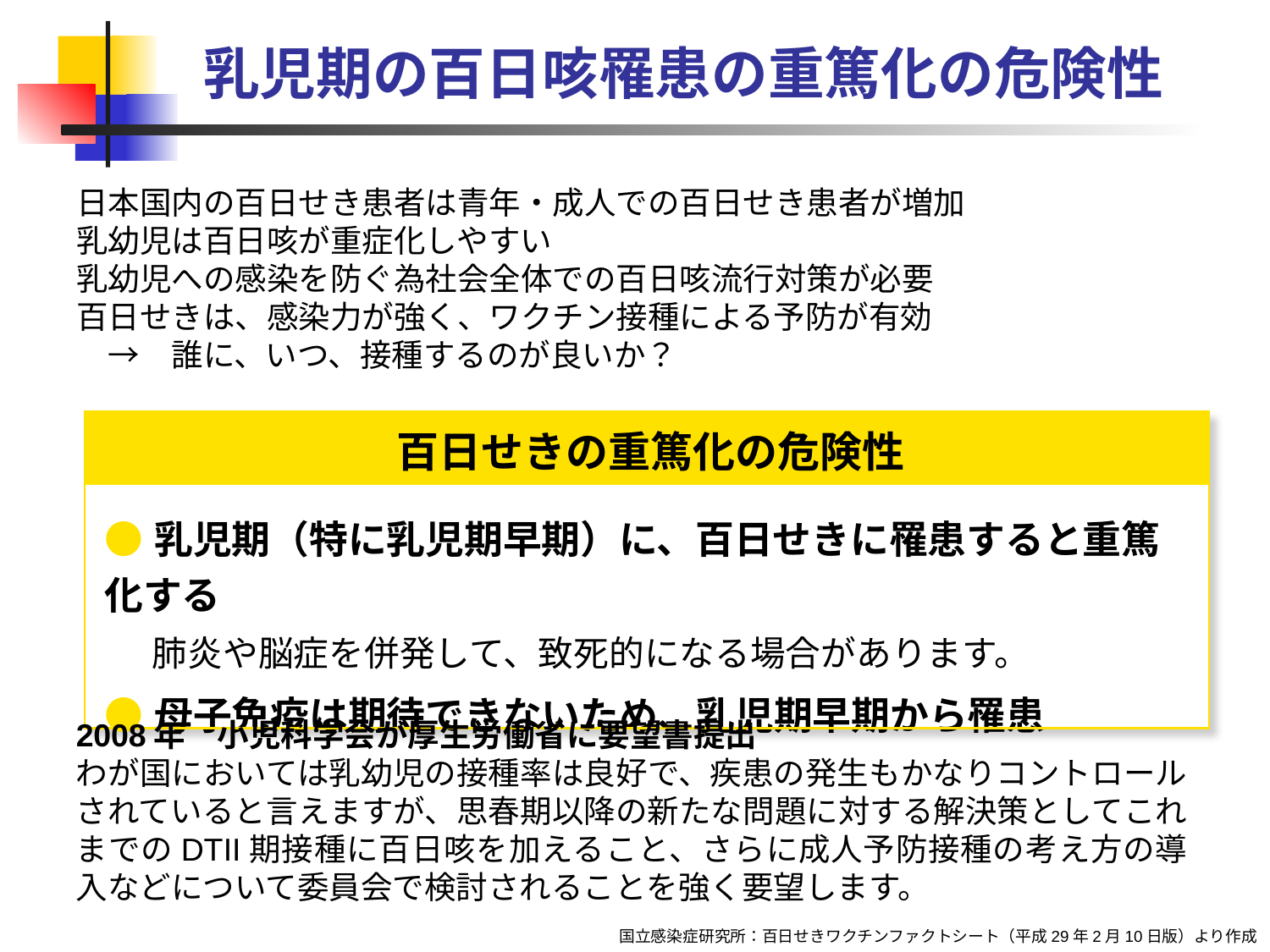

乳児期の百日咳罹患の重篤化の危険性
日本国内の百日せき患者は青年・成人での百日せき患者が増加
乳幼児は百日咳が重症化しやすい
乳幼児への感染を防ぐ為社会全体での百日咳流行対策が必要
百日せきは、感染力が強く、ワクチン接種による予防が有効
　→　誰に、いつ、接種するのが良いか？
| 百日せきの重篤化の危険性 |
| --- |
| ●乳児期（特に乳児期早期）に、百日せきに罹患すると重篤化する 　　　　 　 肺炎や脳症を併発して、致死的になる場合があります。 ●母子免疫は期待できないため、乳児期早期から罹患 |
2008年　小児科学会が厚生労働省に要望書提出
わが国においては乳幼児の接種率は良好で、疾患の発生もかなりコントロールされていると言えますが、思春期以降の新たな問題に対する解決策としてこれまでのDTII期接種に百日咳を加えること、さらに成人予防接種の考え方の導入などについて委員会で検討されることを強く要望します。
国立感染症研究所：百日せきワクチンファクトシート（平成29年2月10日版）より作成